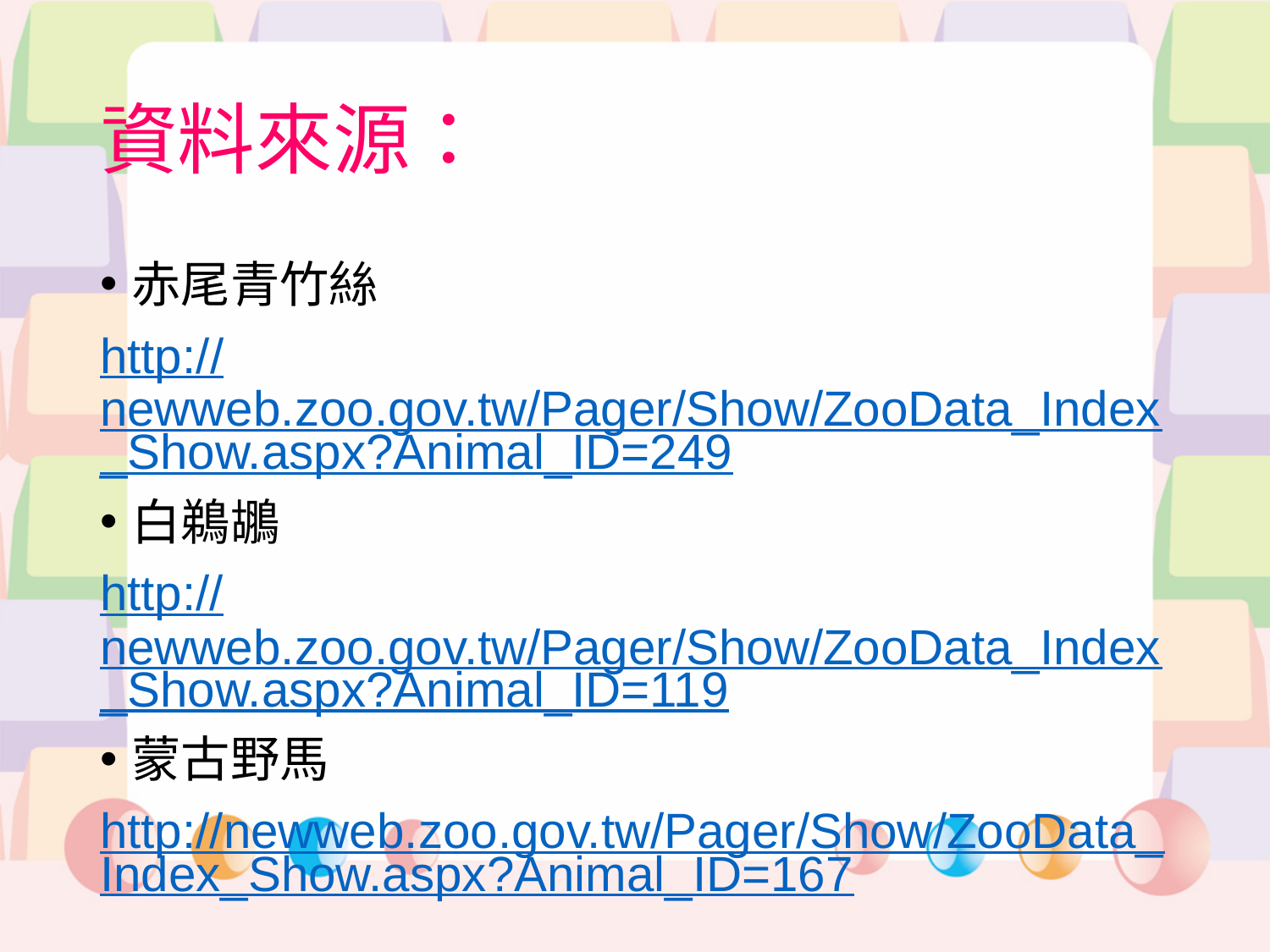

# 資料來源：
赤尾青竹絲
http://newweb.zoo.gov.tw/Pager/Show/ZooData_Index_Show.aspx?Animal_ID=249
白鵜鶘
http://newweb.zoo.gov.tw/Pager/Show/ZooData_Index_Show.aspx?Animal_ID=119
蒙古野馬
http://newweb.zoo.gov.tw/Pager/Show/ZooData_Index_Show.aspx?Animal_ID=167